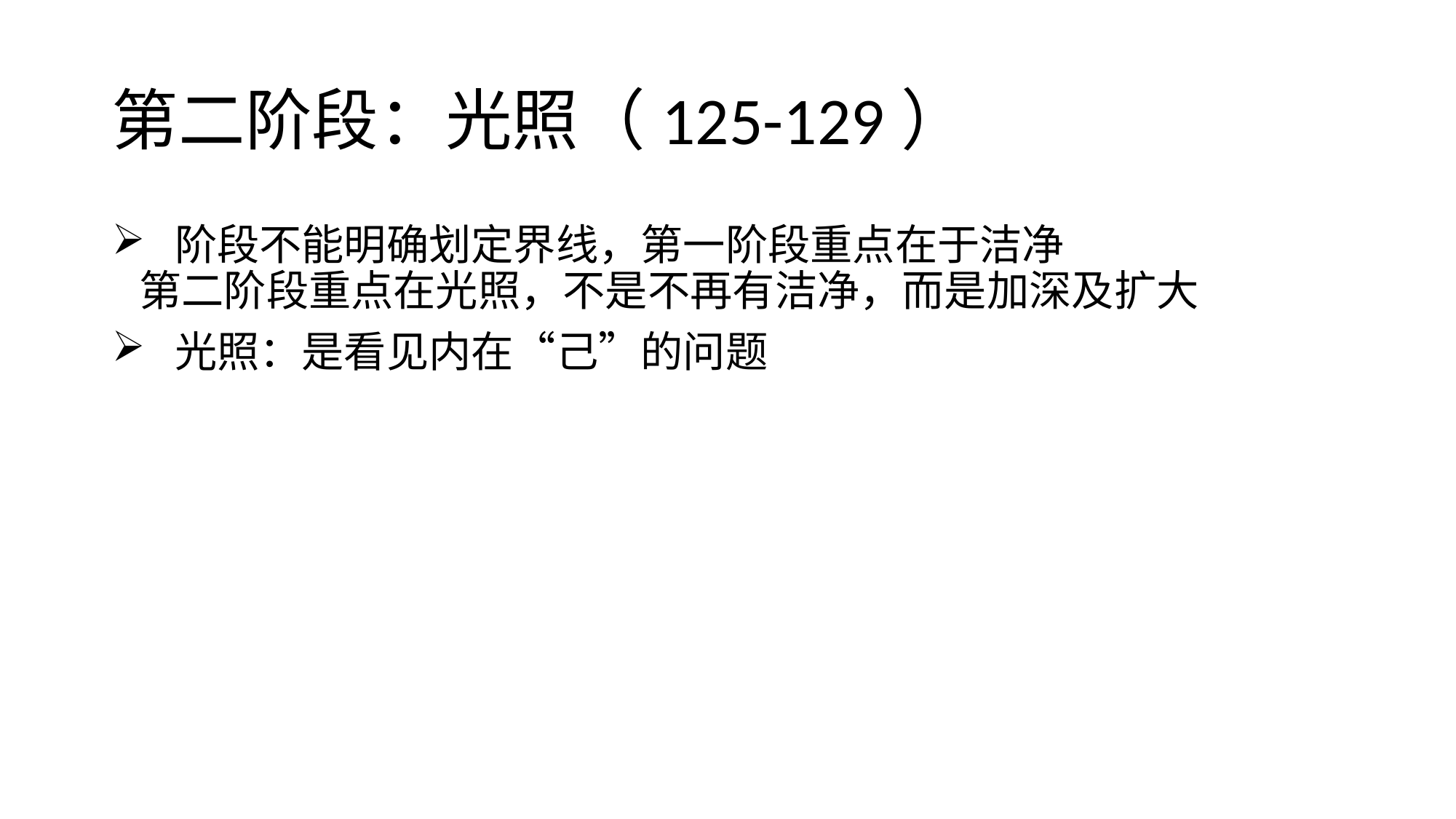

# 第二阶段：光照（125-129）
  阶段不能明确划定界线，第一阶段重点在于洁净
第二阶段重点在光照，不是不再有洁净，而是加深及扩大
  光照：是看见内在“己”的问题